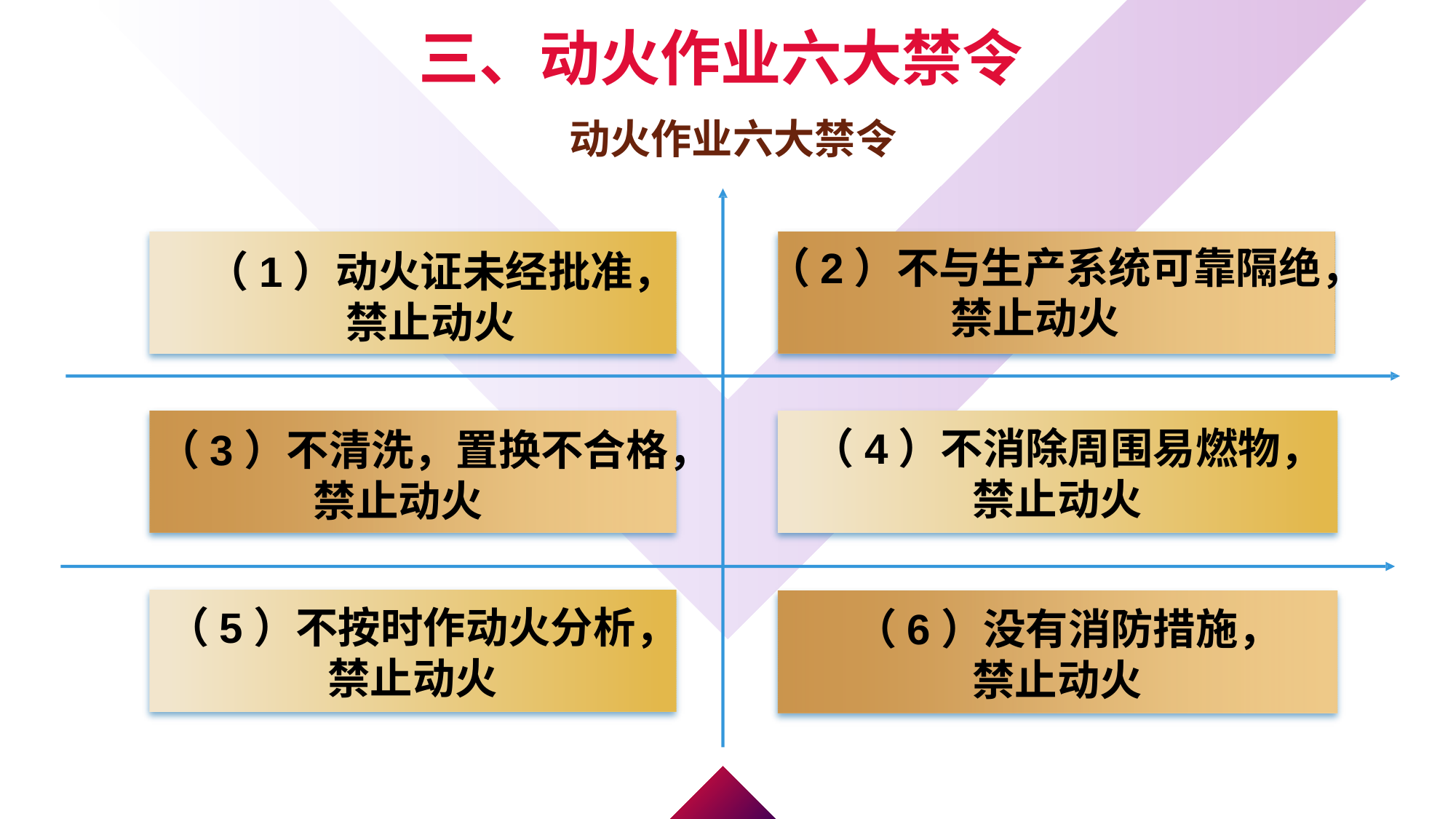

三、动火作业六大禁令
动火作业六大禁令

（2）不与生产系统可靠隔绝，
（1）动火证未经批准，禁止动火

（3）不清洗，置换不合格，
禁止动火
禁止动火

（4）不消除周围易燃物，禁止动火

（5）不按时作动火分析，禁止动火
（6）没有消防措施，禁止动火